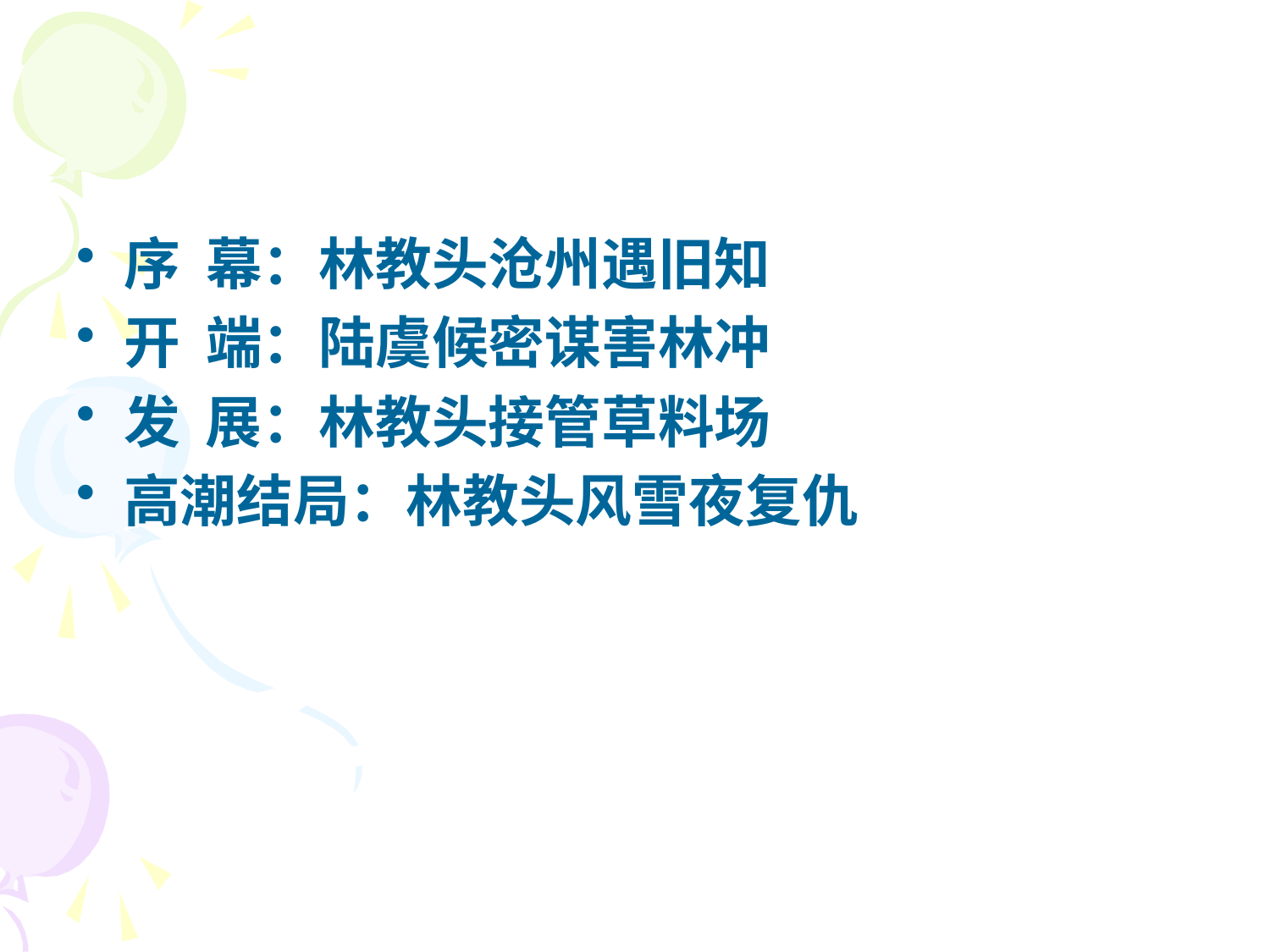

#
序  幕：林教头沧州遇旧知
开  端：陆虞候密谋害林冲
发  展：林教头接管草料场
高潮结局：林教头风雪夜复仇